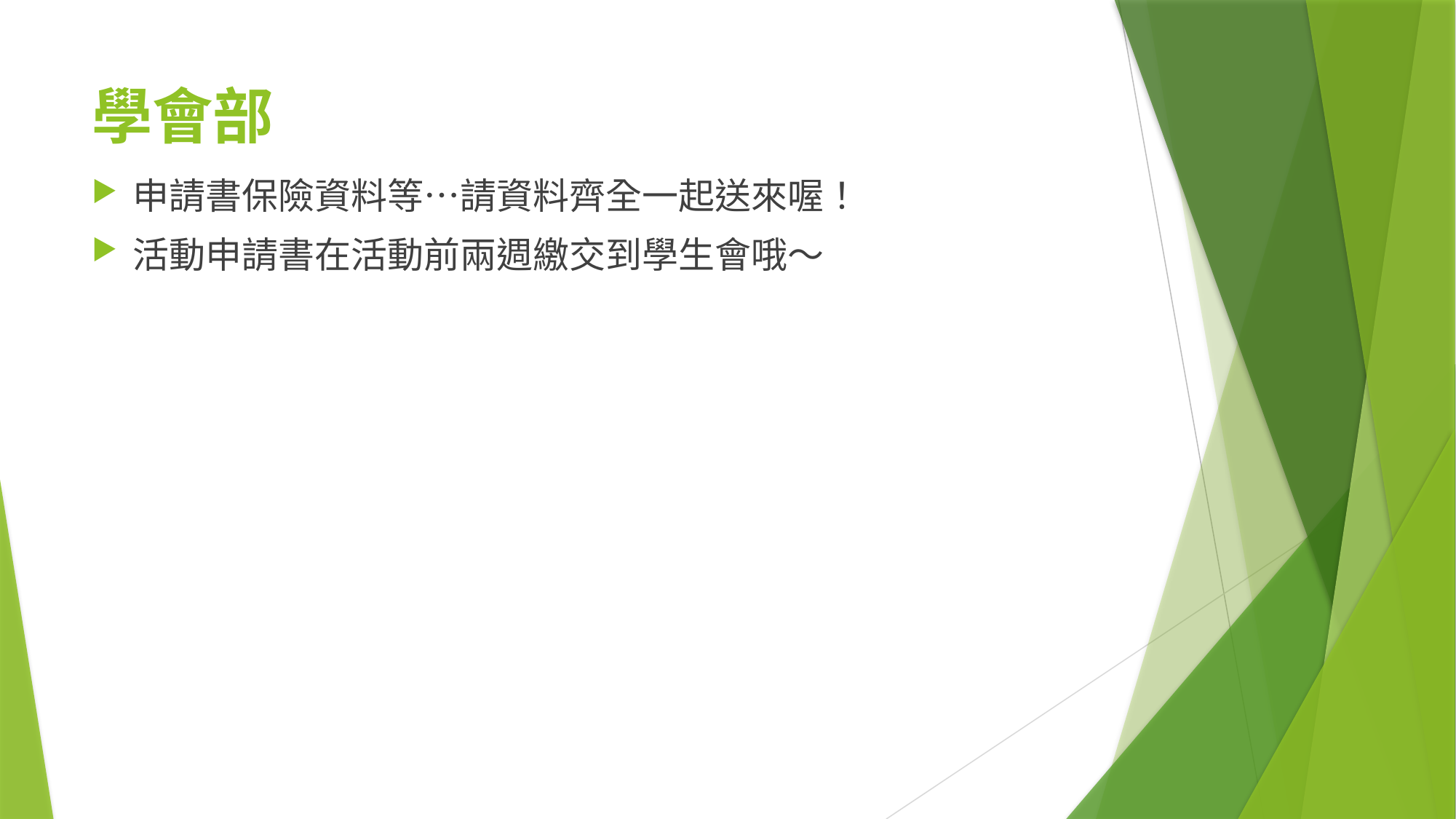

# 學會部
申請書保險資料等⋯請資料齊全一起送來喔！
活動申請書在活動前兩週繳交到學生會哦～